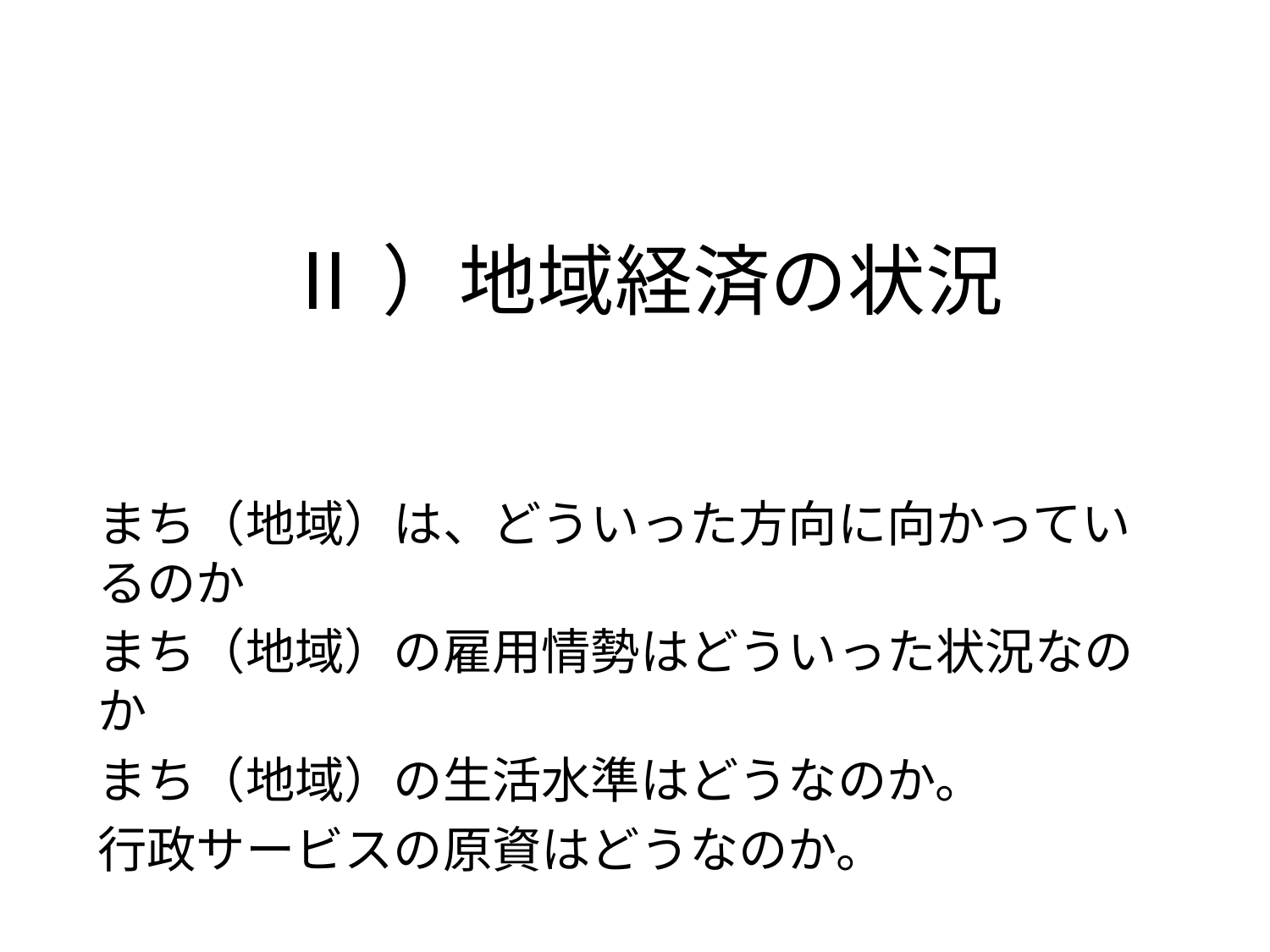

# Ⅱ）地域経済の状況
まち（地域）は、どういった方向に向かっているのか
まち（地域）の雇用情勢はどういった状況なのか
まち（地域）の生活水準はどうなのか。
行政サービスの原資はどうなのか。